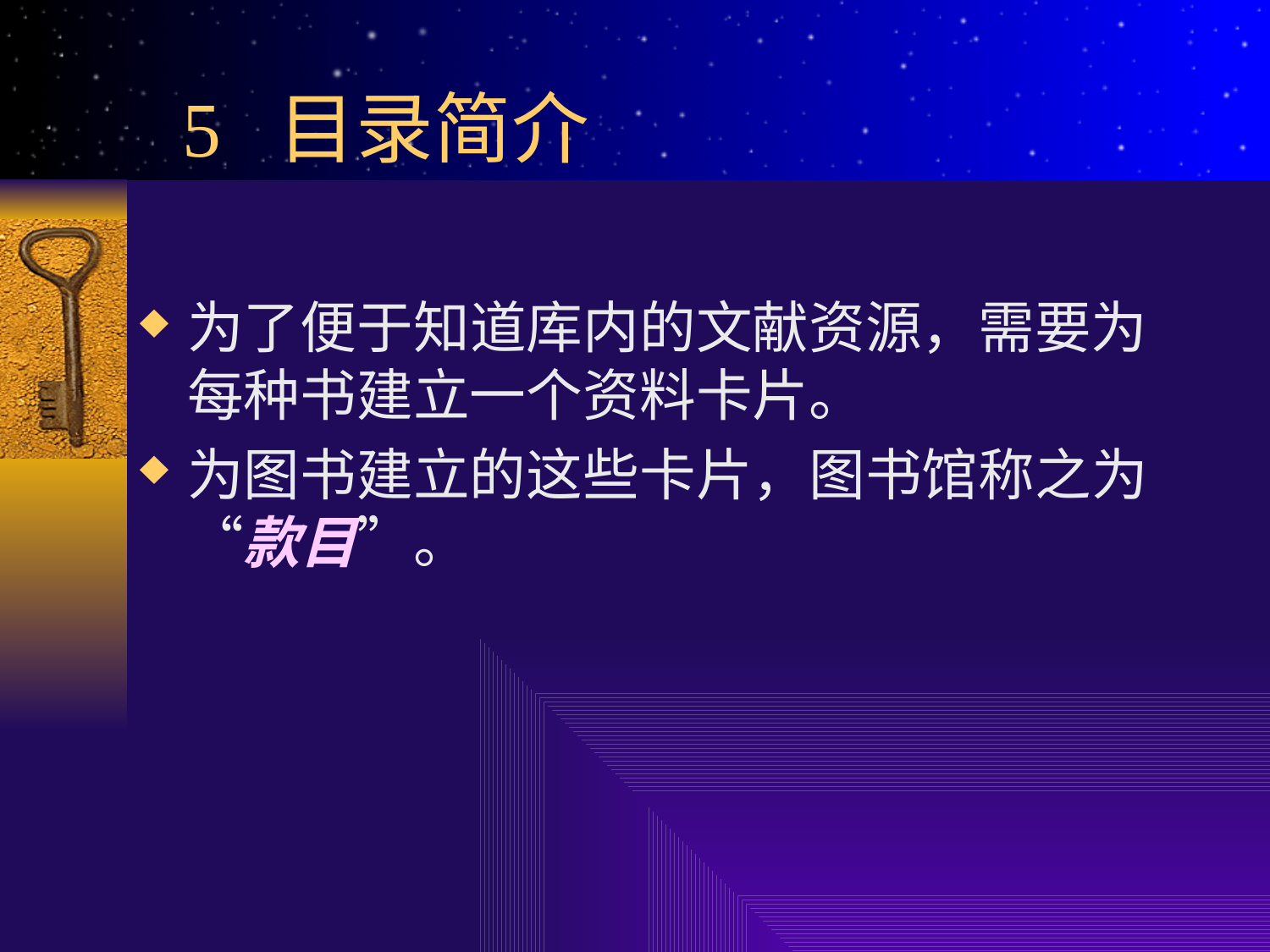

# 5  目录简介
为了便于知道库内的文献资源，需要为每种书建立一个资料卡片。
为图书建立的这些卡片，图书馆称之为“款目”。